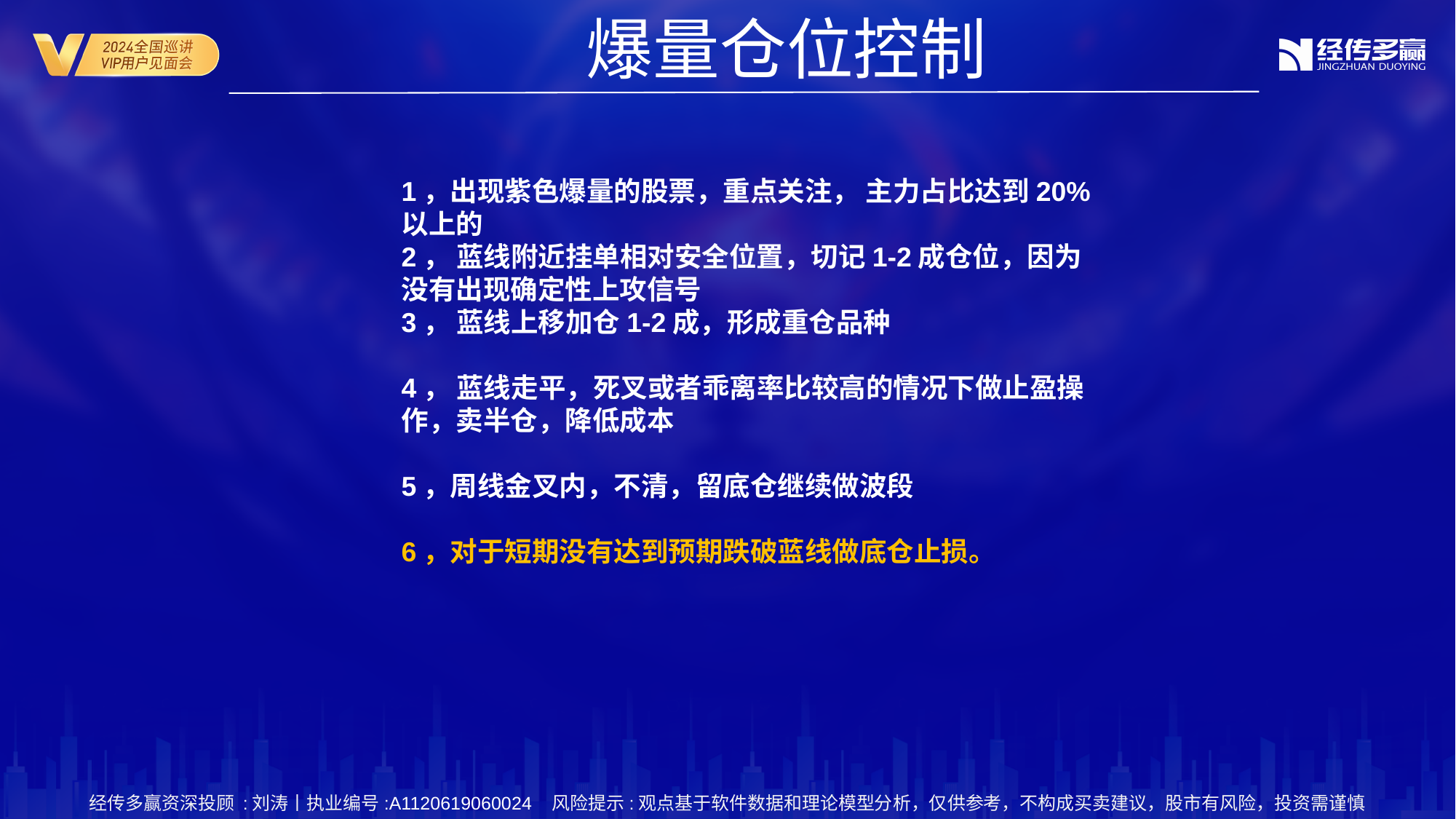

爆量仓位控制
1，出现紫色爆量的股票，重点关注， 主力占比达到20%以上的
2， 蓝线附近挂单相对安全位置，切记1-2成仓位，因为没有出现确定性上攻信号
3， 蓝线上移加仓1-2成，形成重仓品种

4， 蓝线走平，死叉或者乖离率比较高的情况下做止盈操作，卖半仓，降低成本

5，周线金叉内，不清，留底仓继续做波段

6，对于短期没有达到预期跌破蓝线做底仓止损。